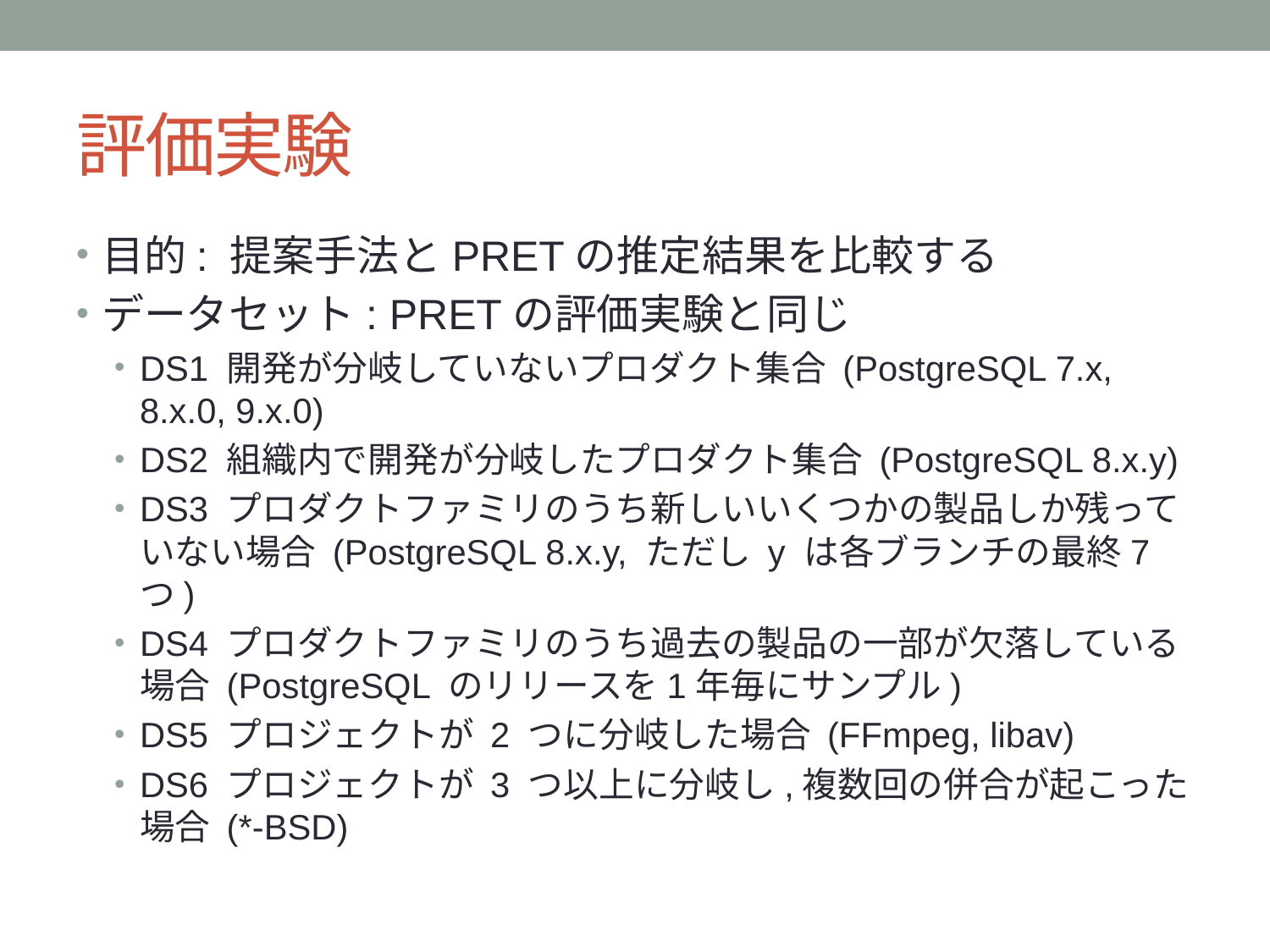

# 評価実験
目的: 提案手法とPRETの推定結果を比較する
データセット: PRETの評価実験と同じ
DS1 開発が分岐していないプロダクト集合 (PostgreSQL 7.x, 8.x.0, 9.x.0)
DS2 組織内で開発が分岐したプロダクト集合 (PostgreSQL 8.x.y)
DS3 プロダクトファミリのうち新しいいくつかの製品しか残っていない場合 (PostgreSQL 8.x.y, ただし y は各ブランチの最終7つ)
DS4 プロダクトファミリのうち過去の製品の一部が欠落している場合 (PostgreSQL のリリースを1年毎にサンプル)
DS5 プロジェクトが 2 つに分岐した場合 (FFmpeg, libav)
DS6 プロジェクトが 3 つ以上に分岐し,複数回の併合が起こった場合 (*-BSD)